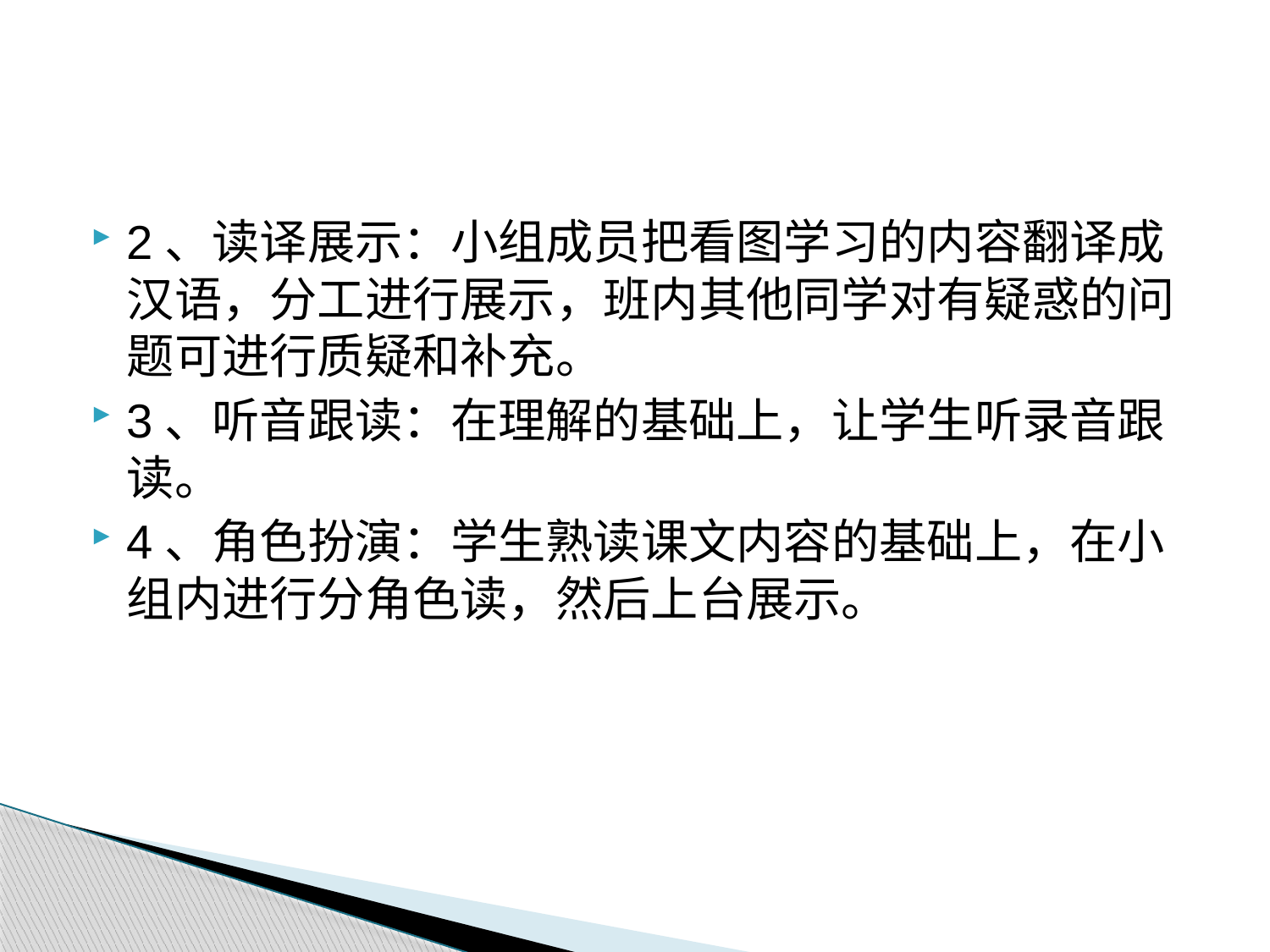

2、读译展示：小组成员把看图学习的内容翻译成汉语，分工进行展示，班内其他同学对有疑惑的问题可进行质疑和补充。
3、听音跟读：在理解的基础上，让学生听录音跟读。
4、角色扮演：学生熟读课文内容的基础上，在小组内进行分角色读，然后上台展示。